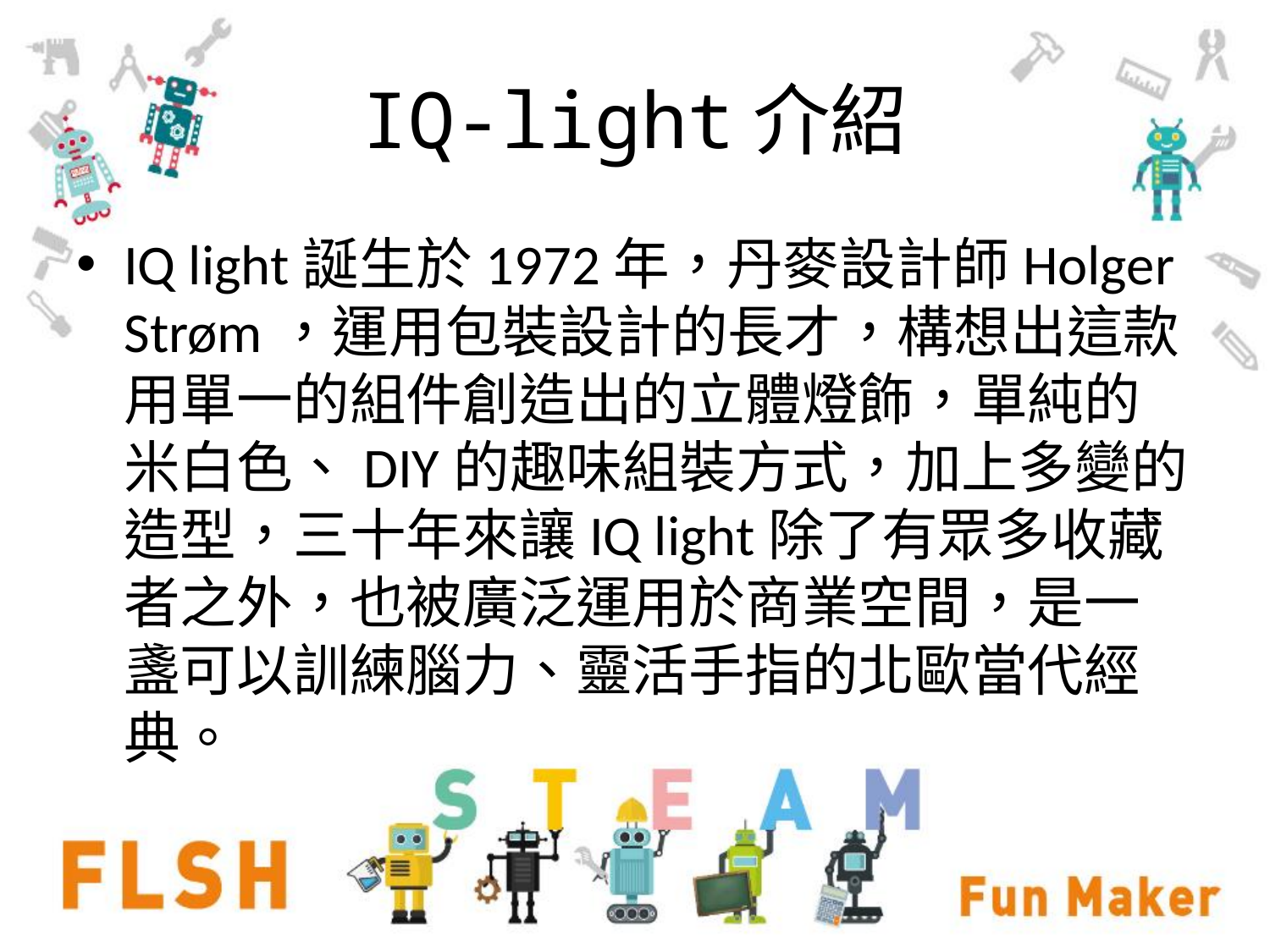

# IQ-light介紹
IQ light誕生於1972年，丹麥設計師Holger Strøm，運用包裝設計的長才，構想出這款用單一的組件創造出的立體燈飾，單純的米白色、DIY的趣味組裝方式，加上多變的造型，三十年來讓IQ light除了有眾多收藏者之外，也被廣泛運用於商業空間，是一盞可以訓練腦力、靈活手指的北歐當代經典。